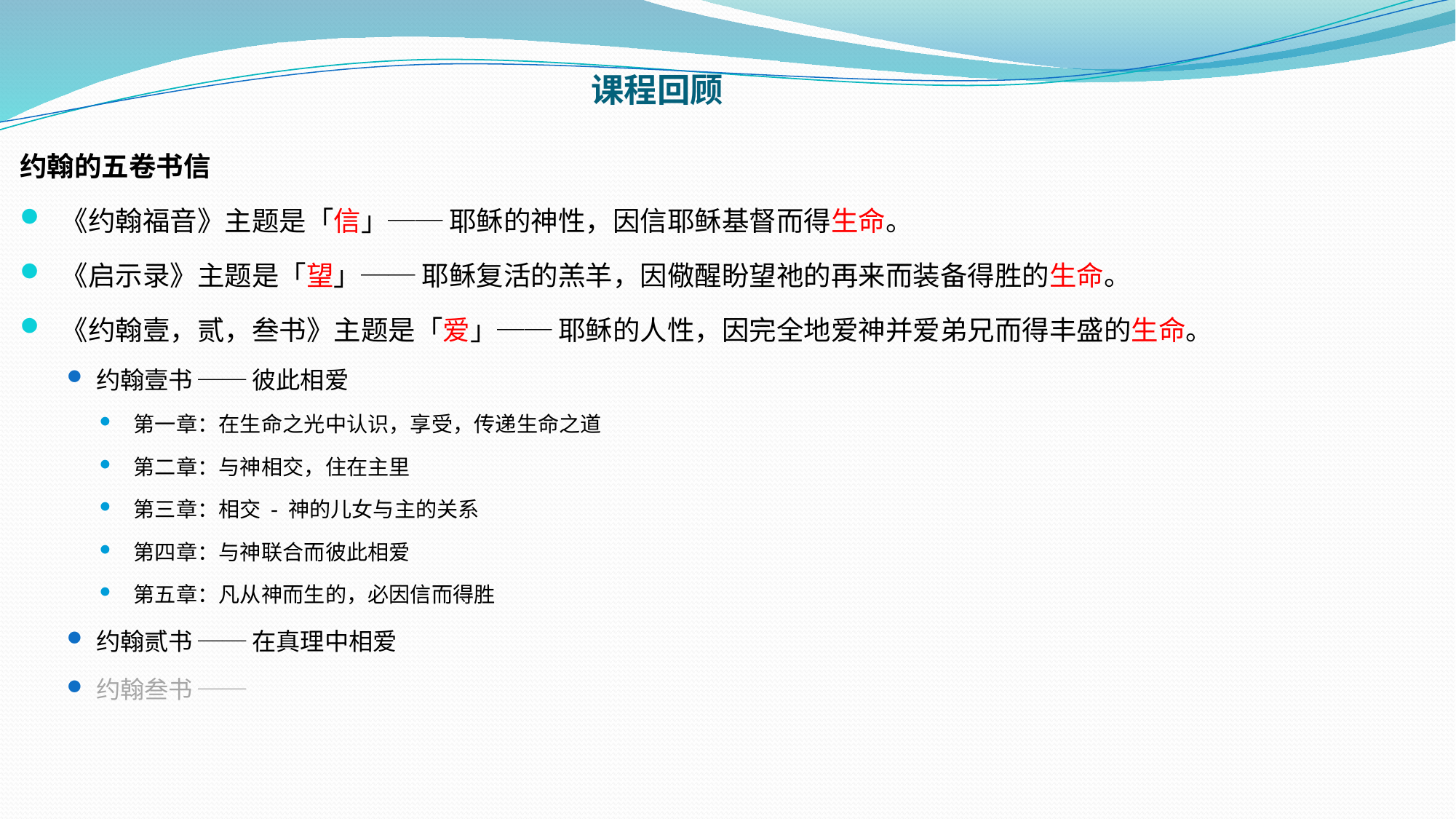

# 课程回顾
约翰的五卷书信
《约翰福音》主题是「信」── 耶稣的神性，因信耶稣基督而得生命。
《启示录》主题是「望」── 耶稣复活的羔羊，因儆醒盼望祂的再来而装备得胜的生命。
《约翰壹，贰，叁书》主题是「爱」── 耶稣的人性，因完全地爱神并爱弟兄而得丰盛的生命。
约翰壹书 ── 彼此相爱
第一章：在生命之光中认识，享受，传递生命之道
第二章：与神相交，住在主里
第三章：相交 - 神的儿女与主的关系
第四章：与神联合而彼此相爱
第五章：凡从神而生的，必因信而得胜
约翰贰书 ── 在真理中相爱
约翰叁书 ──